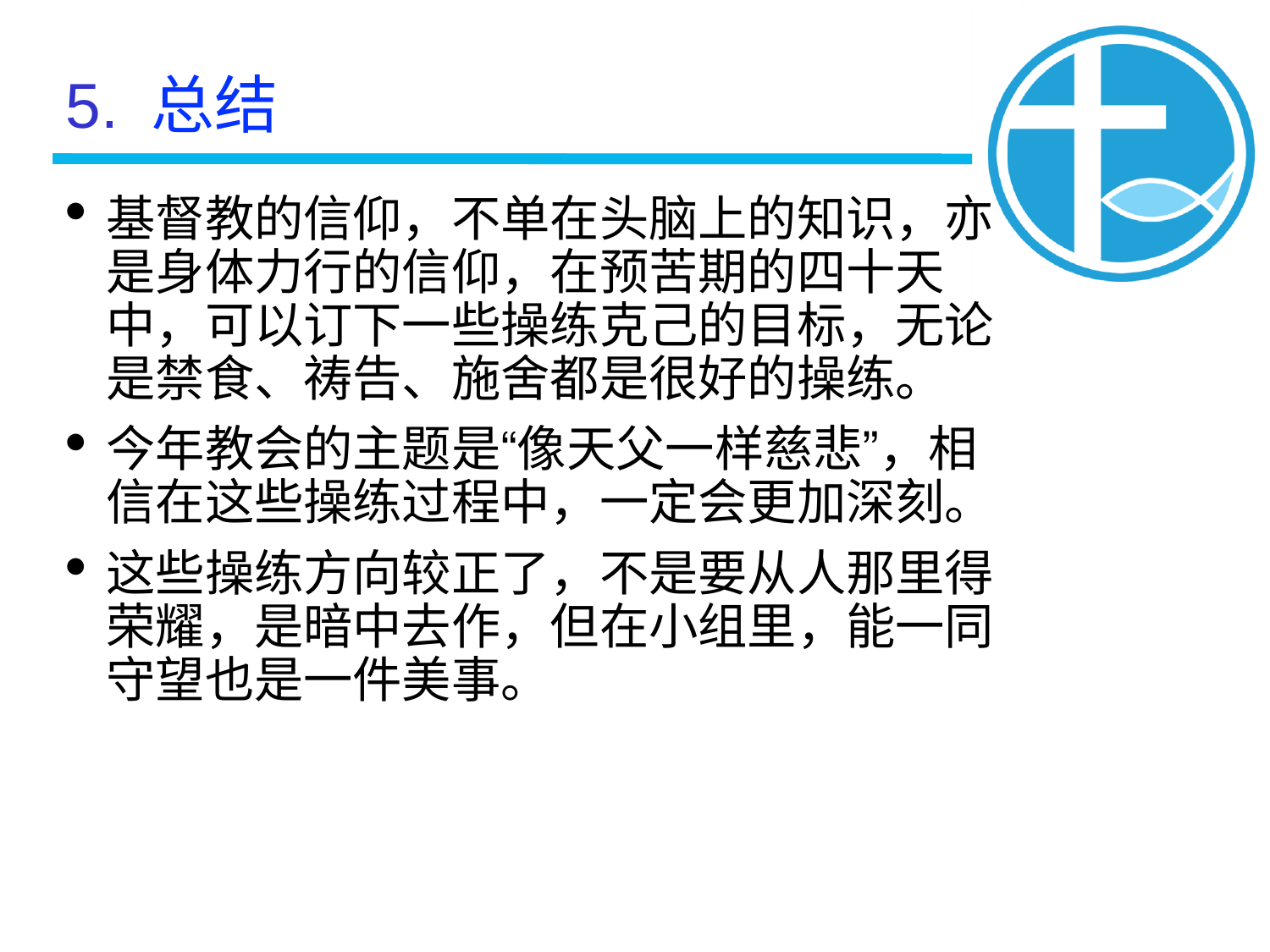

5. 总结
基督教的信仰，不单在头脑上的知识，亦是身体力行的信仰，在预苦期的四十天中，可以订下一些操练克己的目标，无论是禁食、祷告、施舍都是很好的操练。
今年教会的主题是“像天父一样慈悲”，相信在这些操练过程中，一定会更加深刻。
这些操练方向较正了，不是要从人那里得荣耀，是暗中去作，但在小组里，能一同守望也是一件美事。